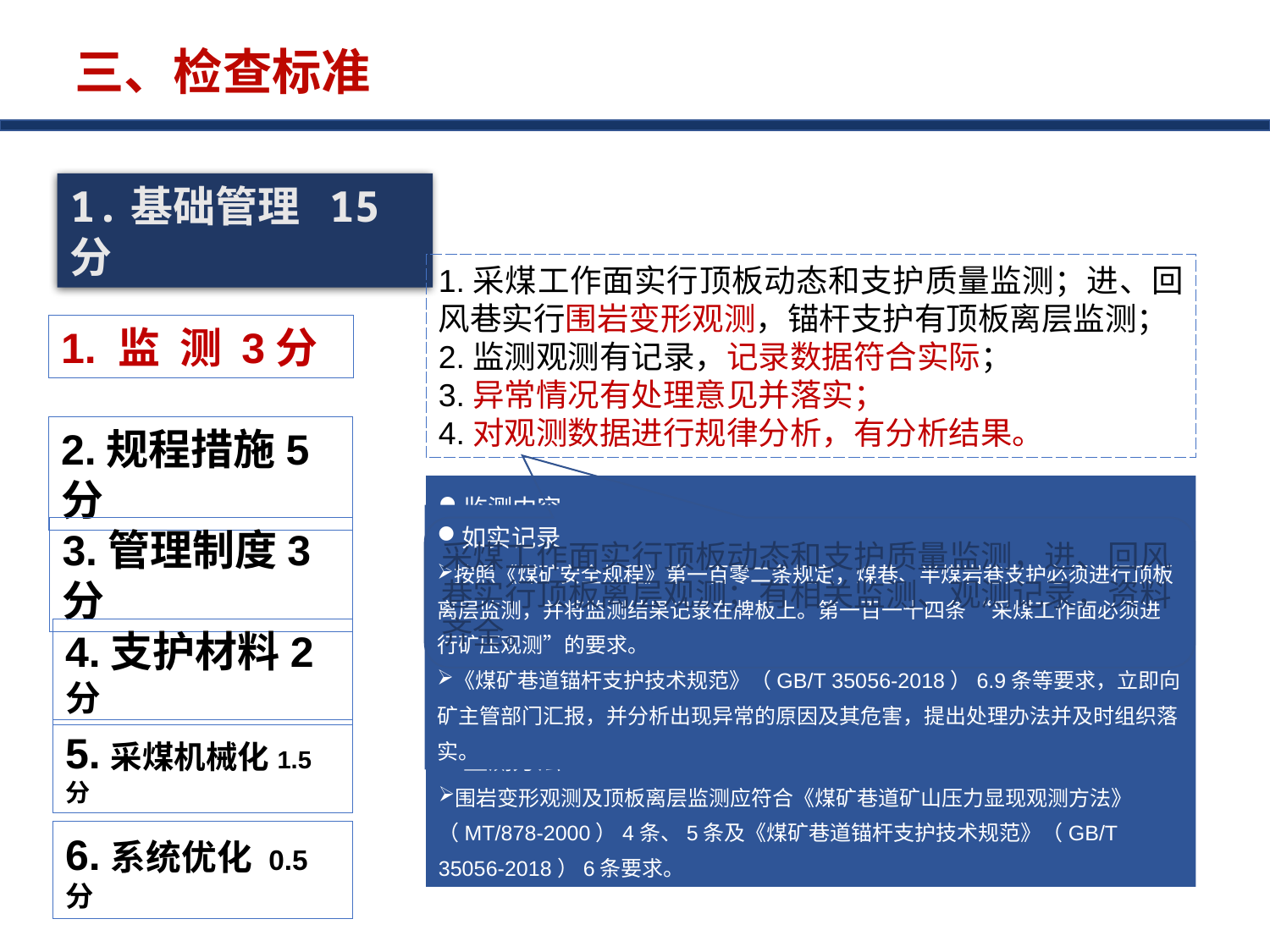

三、检查标准

1.基础管理  15分
1.采煤工作面实行顶板动态和支护质量监测；进、回风巷实行围岩变形观测，锚杆支护有顶板离层监测；
2.监测观测有记录，记录数据符合实际；
3.异常情况有处理意见并落实；
4.对观测数据进行规律分析，有分析结果。
1. 监  测 3分
2.规程措施5分
监测内容
支护质量：监测支护参数是否符合理顶板控制设计的要求；
顶板动态：监测顶板（围岩）是否处于良好状态；
围岩变形：按照《煤矿巷道矿山压力显现观测方法》（MT/878-2000）3.1 规定，围岩表面位移项目应包含巷道的顶底板移近量和两帮移近量；顶板下沉、底鼓、上帮或下帮位移；
锚杆巷道：除围岩变形观测外，还应进行顶板离层监测。
监测方法
围岩变形观测及顶板离层监测应符合《煤矿巷道矿山压力显现观测方法》（MT/878-2000）4条、5条及《煤矿巷道锚杆支护技术规范》（GB/T 35056-2018）6条要求。
如实记录
按照《煤矿安全规程》第一百零二条规定，煤巷、半煤岩巷支护必须进行顶板离层监测，并将监测结果记录在牌板上。第一百一十四条 “采煤工作面必须进行矿压观测”的要求。
《煤矿巷道锚杆支护技术规范》（GB/T 35056-2018）6.9条等要求，立即向矿主管部门汇报，并分析出现异常的原因及其危害，提出处理办法并及时组织落实。
3.管理制度3分

采煤工作面实行顶板动态和支护质量监测，进、回风巷实行顶板离层观测；有相关监测、观测记录，资料齐全。
4.支护材料2分
5.采煤机械化1.5分
6.系统优化 0.5分